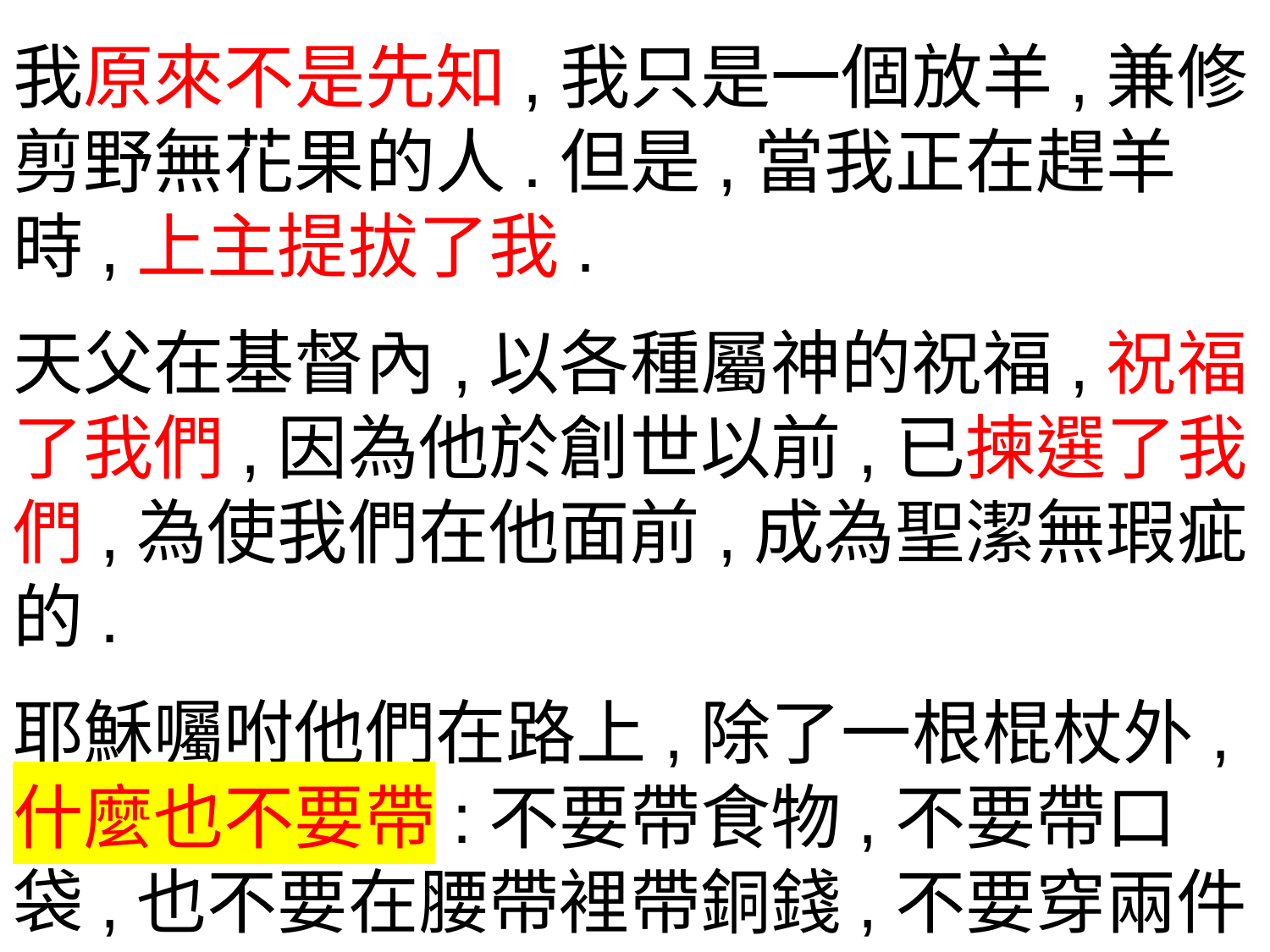

我原來不是先知,我只是一個放羊,兼修剪野無花果的人.但是,當我正在趕羊時,上主提拔了我.
天父在基督內,以各種屬神的祝福,祝福了我們,因為他於創世以前,已揀選了我們,為使我們在他面前,成為聖潔無瑕疵的.
耶穌囑咐他們在路上,除了一根棍杖外,
什麼也不要帶:不要帶食物,不要帶口袋,也不要在腰帶裡帶銅錢,不要穿兩件內衣.